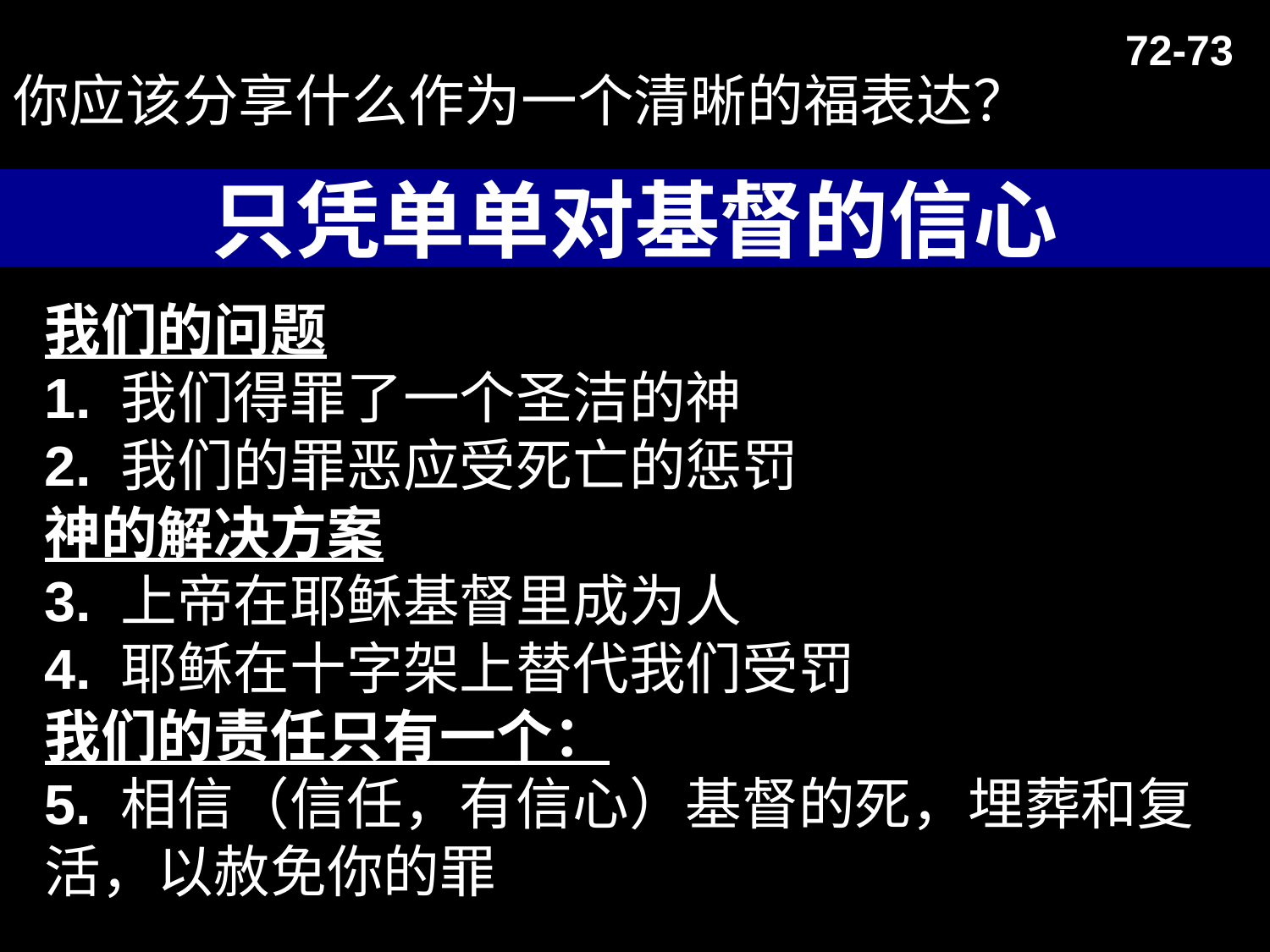

72-73
# 你应该分享什么作为一个清晰的福表达？
只凭单单对基督的信心
我们的问题
1. 我们得罪了一个圣洁的神
2. 我们的罪恶应受死亡的惩罚
神的解决方案
3. 上帝在耶稣基督里成为人
4. 耶稣在十字架上替代我们受罚
我们的责任只有一个：
5. 相信（信任，有信心）基督的死，埋葬和复活，以赦免你的罪